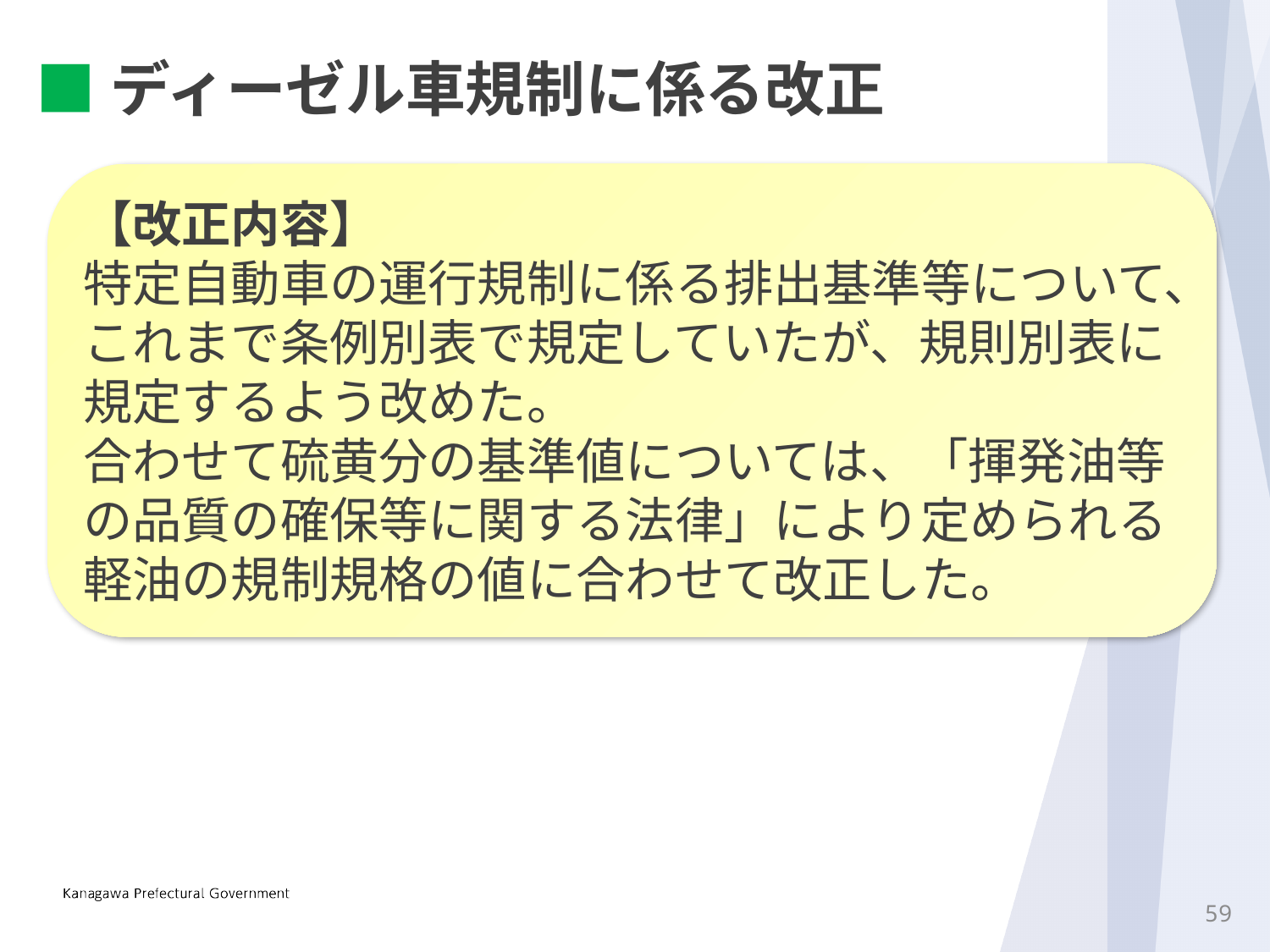

■ディーゼル車規制に係る改正
【改正内容】
特定自動車の運行規制に係る排出基準等について、これまで条例別表で規定していたが、規則別表に規定するよう改めた。
合わせて硫黄分の基準値については、「揮発油等の品質の確保等に関する法律」により定められる軽油の規制規格の値に合わせて改正した。
59